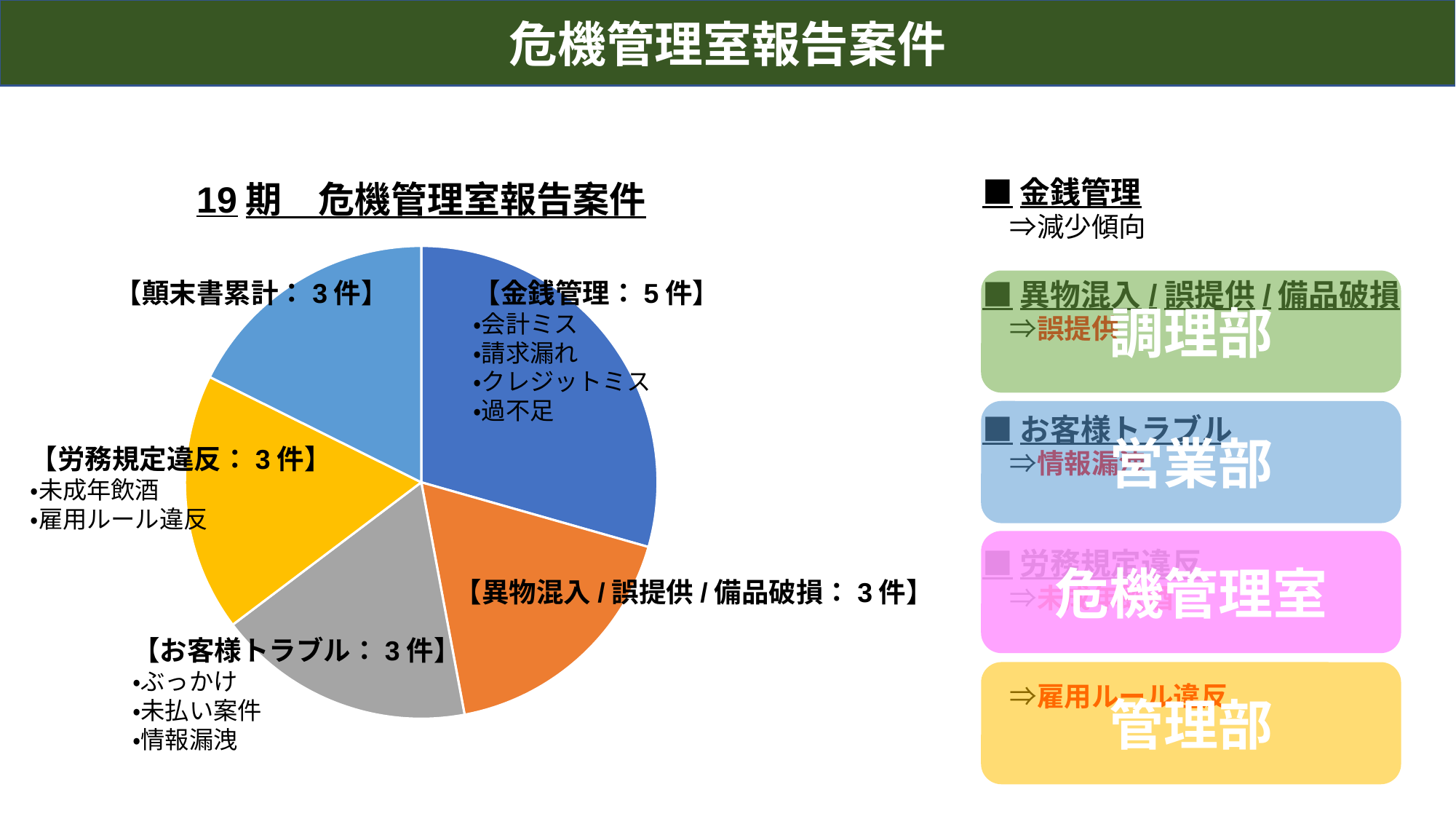

危機管理室報告案件

■金銭管理
　⇒減少傾向

■異物混入/誤提供/備品破損
　⇒誤提供

■お客様トラブル
　⇒情報漏洩

■労務規定違反
　⇒未成年飲酒

　⇒雇用ルール違反

### Chart: 19期　危機管理室報告案件

| Category | 売上高 |
|---|---|
| 金銭管理 | 5.0 |
| 異物混入・備品破損・誤提供 | 3.0 |
| お客様トラブル | 3.0 |
| 労務規定違反 | 3.0 |
| 顛末書累計 | 3.0 |
【顛末書累計：3件】
【金銭管理：5件】
・会計ミス
・請求漏れ
・クレジットミス
・過不足
調理部
営業部
【労務規定違反：3件】
・未成年飲酒
・雇用ルール違反
危機管理室
【異物混入/誤提供/備品破損：3件】
【お客様トラブル：3件】
・ぶっかけ
・未払い案件
・情報漏洩
管理部